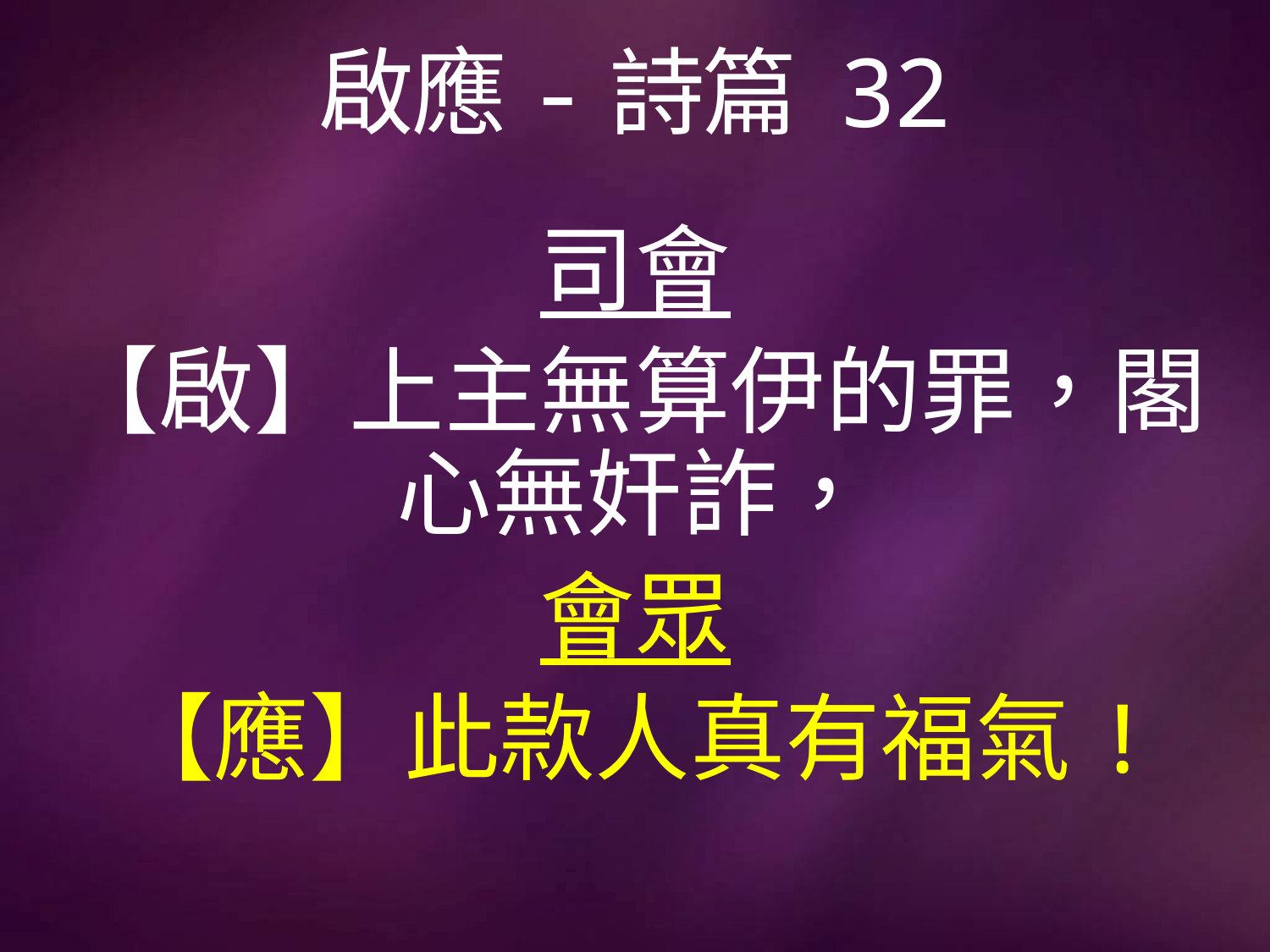

# 啟應-詩篇 32
司會
【啟】上主無算伊的罪，閣心無奸詐，
會眾
【應】此款人真有福氣!